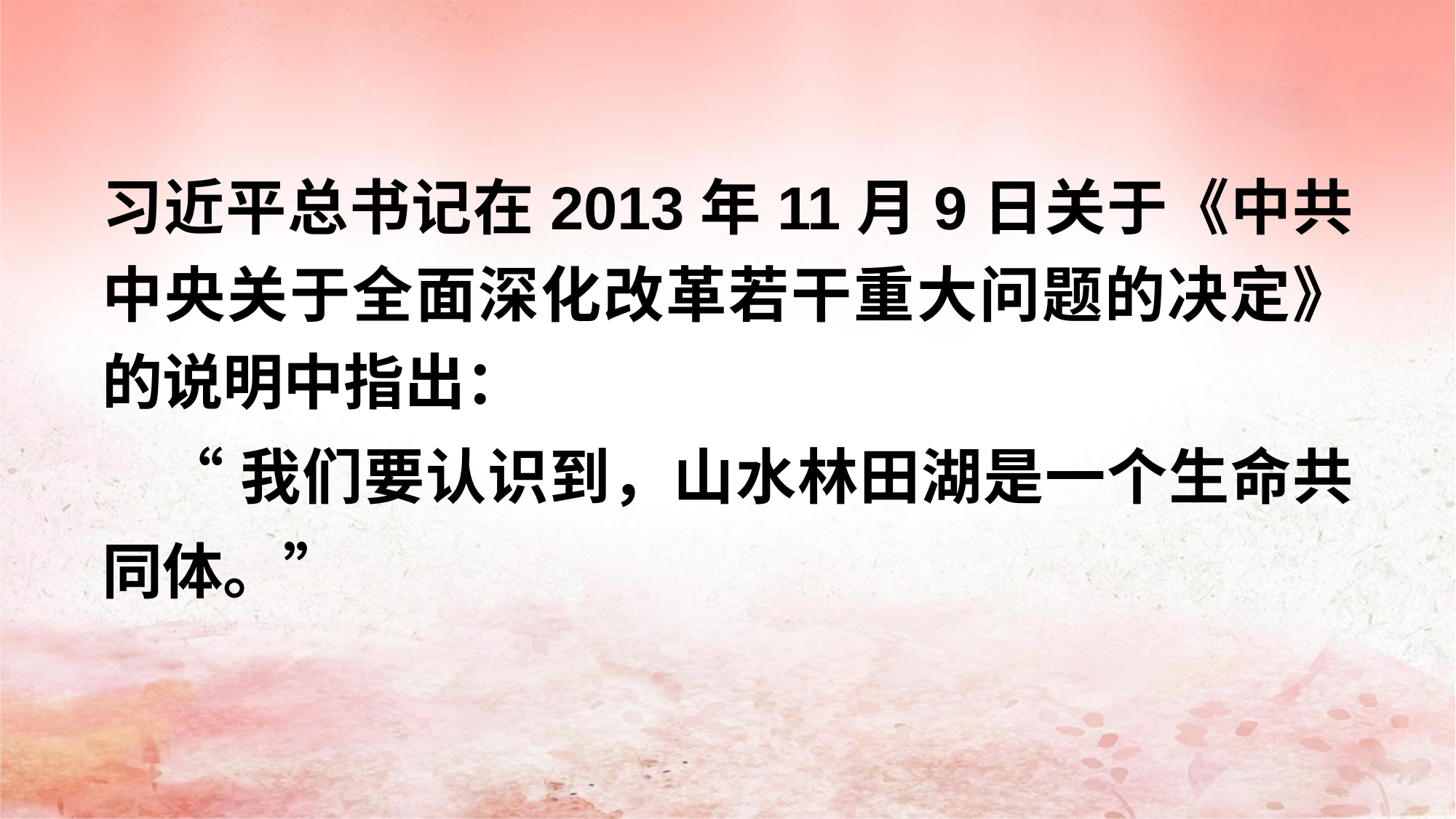

习近平总书记在2013年11月9日关于《中共中央关于全面深化改革若干重大问题的决定》的说明中指出：
    “我们要认识到，山水林田湖是一个生命共同体。”